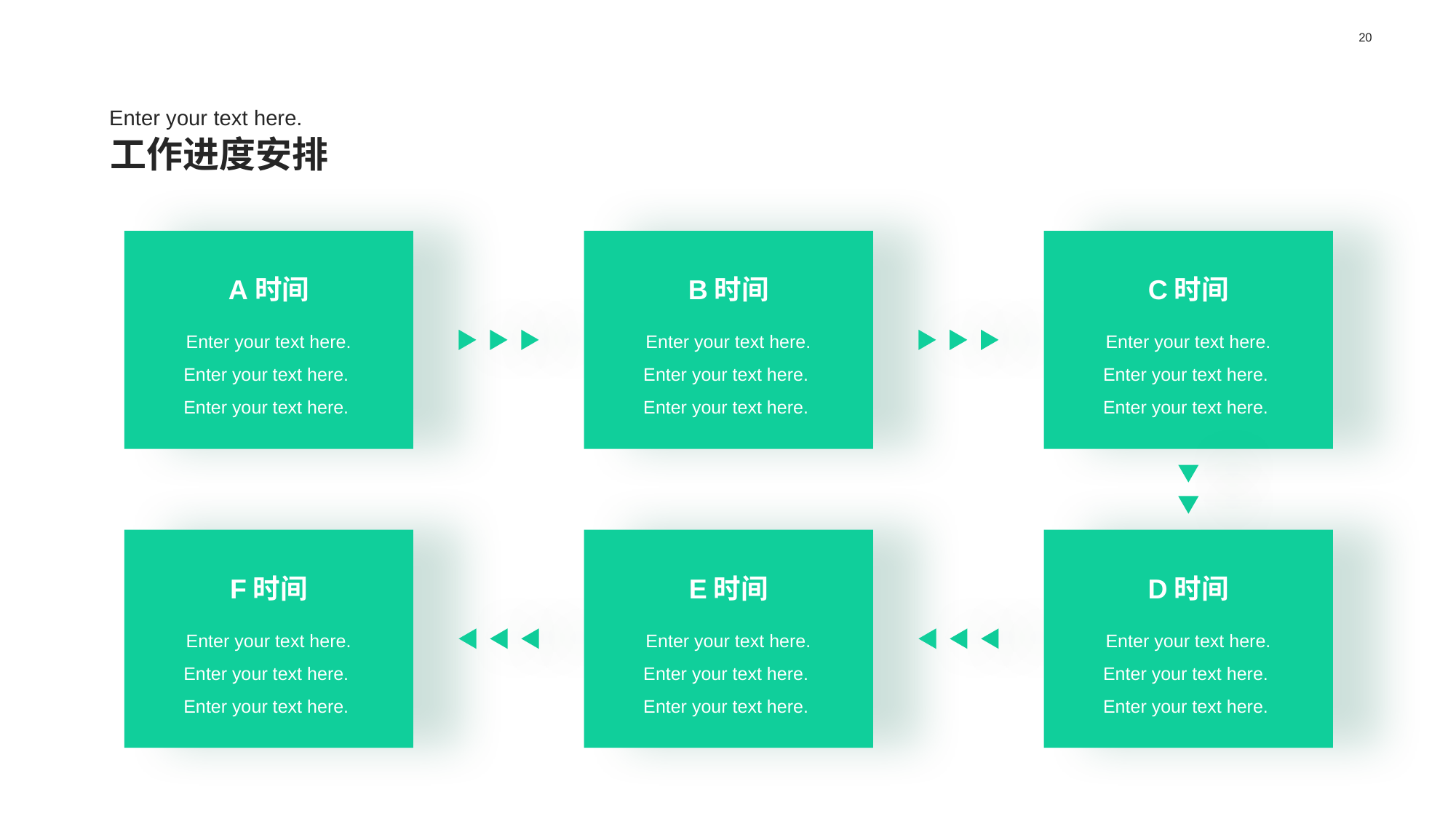

20
Enter your text here.
工作进度安排

A时间
B时间
C时间
Enter your text here. Enter your text here.
Enter your text here.
Enter your text here. Enter your text here.
Enter your text here.
Enter your text here. Enter your text here.
Enter your text here.

F时间
E时间
D时间
Enter your text here. Enter your text here.
Enter your text here.
Enter your text here. Enter your text here.
Enter your text here.
Enter your text here. Enter your text here.
Enter your text here.